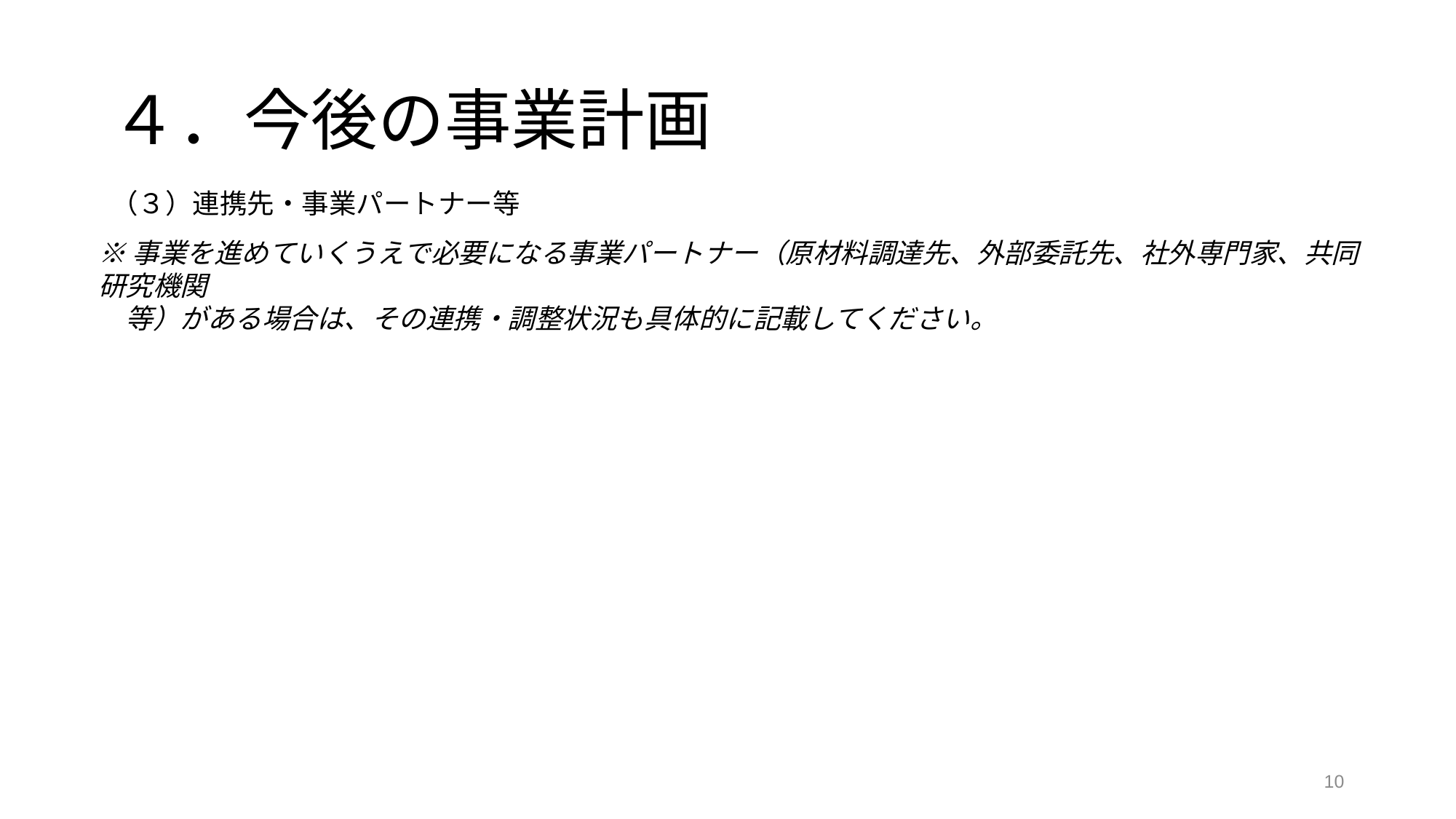

# ４．今後の事業計画
（３）連携先・事業パートナー等
※事業を進めていくうえで必要になる事業パートナー（原材料調達先、外部委託先、社外専門家、共同研究機関
　等）がある場合は、その連携・調整状況も具体的に記載してください。

10